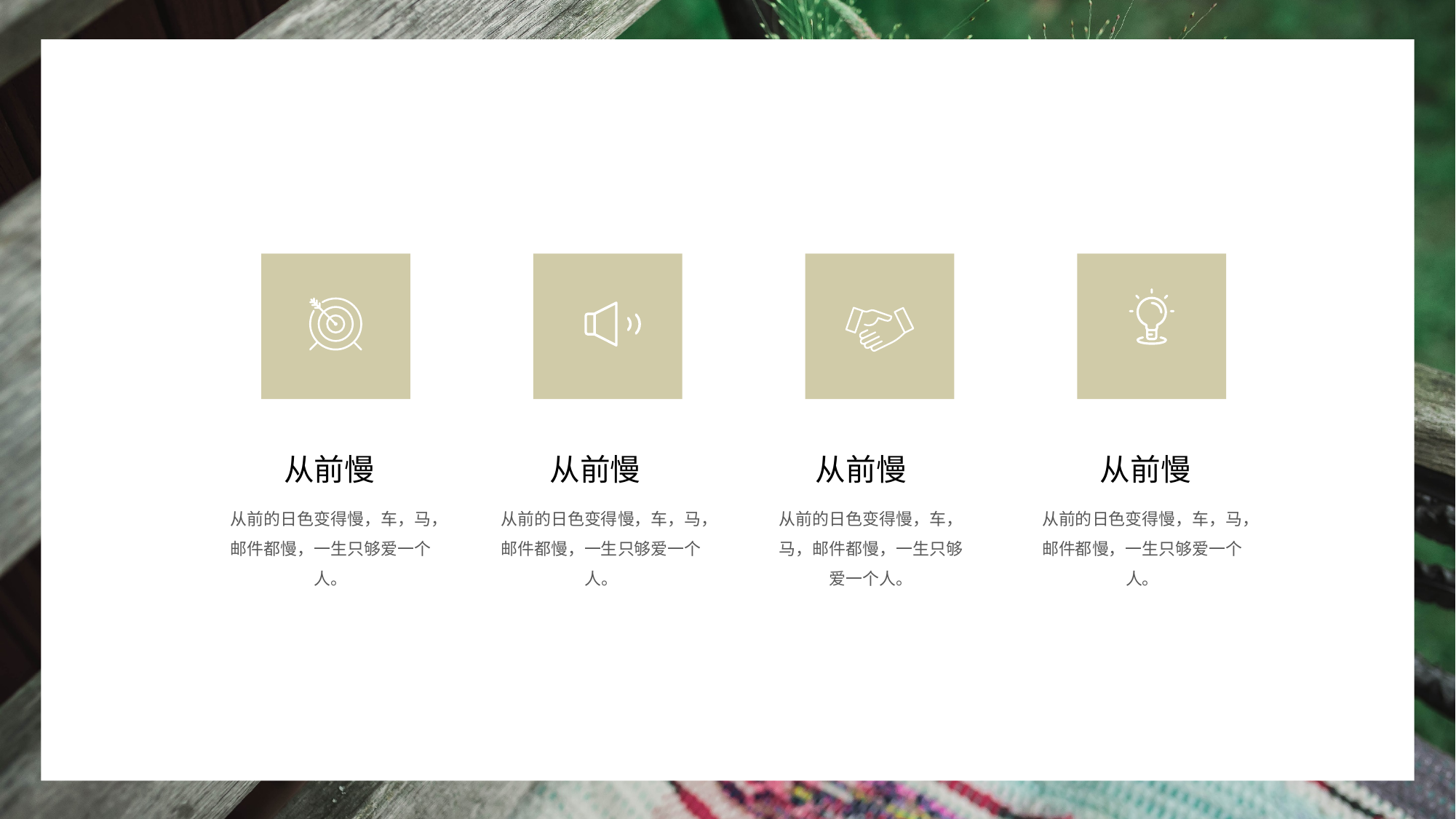

从前慢
从前慢
从前慢
从前慢
从前的日色变得慢，车，马，邮件都慢，一生只够爱一个人。
从前的日色变得慢，车，马，邮件都慢，一生只够爱一个人。
从前的日色变得慢，车，马，邮件都慢，一生只够爱一个人。
从前的日色变得慢，车，马，邮件都慢，一生只够爱一个人。